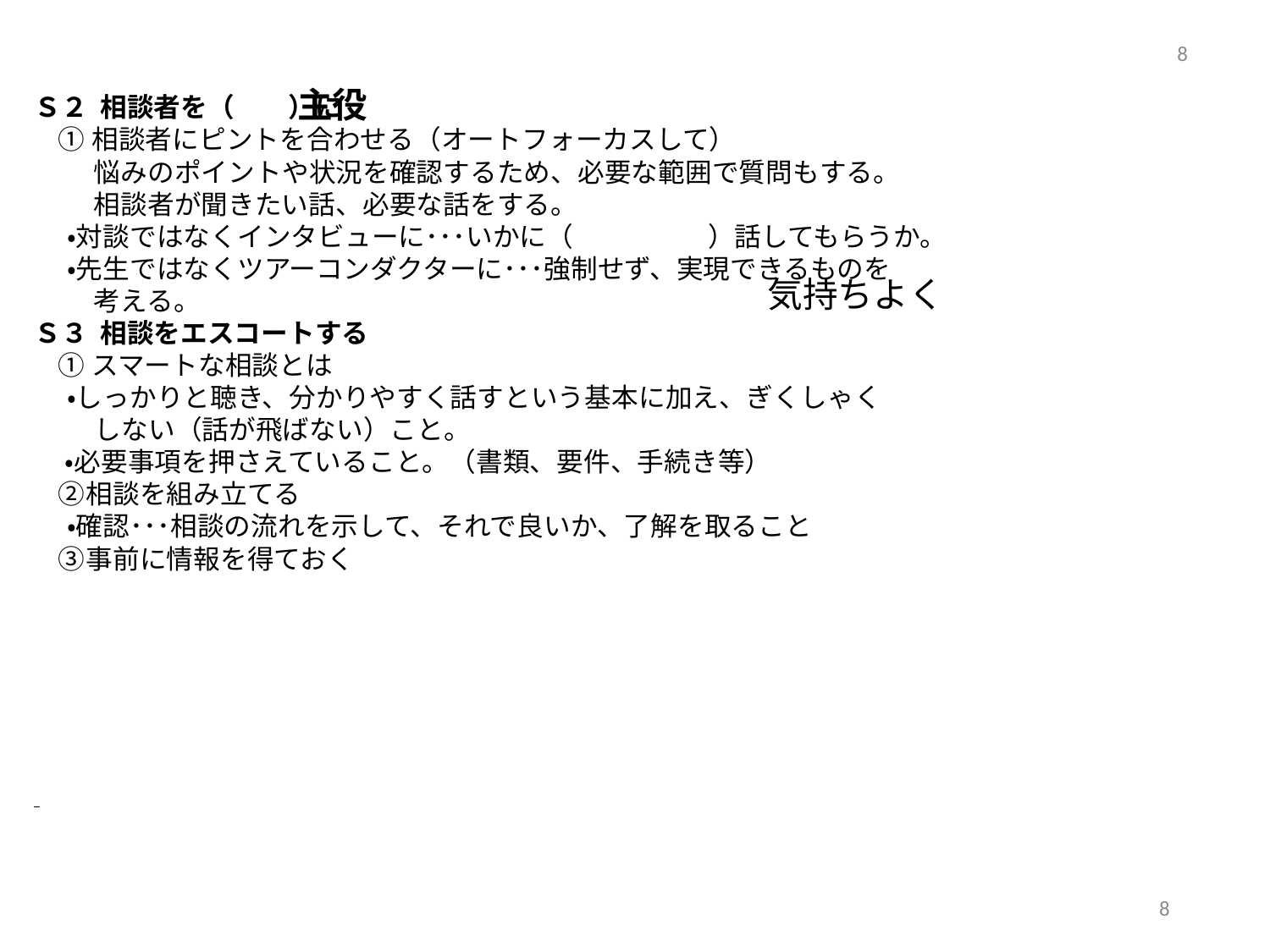

8
主役
Ｓ２  相談者を（　　）に
    ① 相談者にピントを合わせる（オートフォーカスして）
　　 悩みのポイントや状況を確認するため、必要な範囲で質問もする。
　　 相談者が聞きたい話、必要な話をする。
　 ・対談ではなくインタビューに･･･いかに（　　　　　）話してもらうか。
　 ・先生ではなくツアーコンダクターに･･･強制せず、実現できるものを
　　 考える。
Ｓ３  相談をエスコートする
    ① スマートな相談とは
　 ・しっかりと聴き、分かりやすく話すという基本に加え、ぎくしゃく
          しない（話が飛ばない）こと。
     ・必要事項を押さえていること。（書類、要件、手続き等）
    ②相談を組み立てる
　 ・確認･･･相談の流れを示して、それで良いか、了解を取ること
    ③事前に情報を得ておく

気持ちよく
8